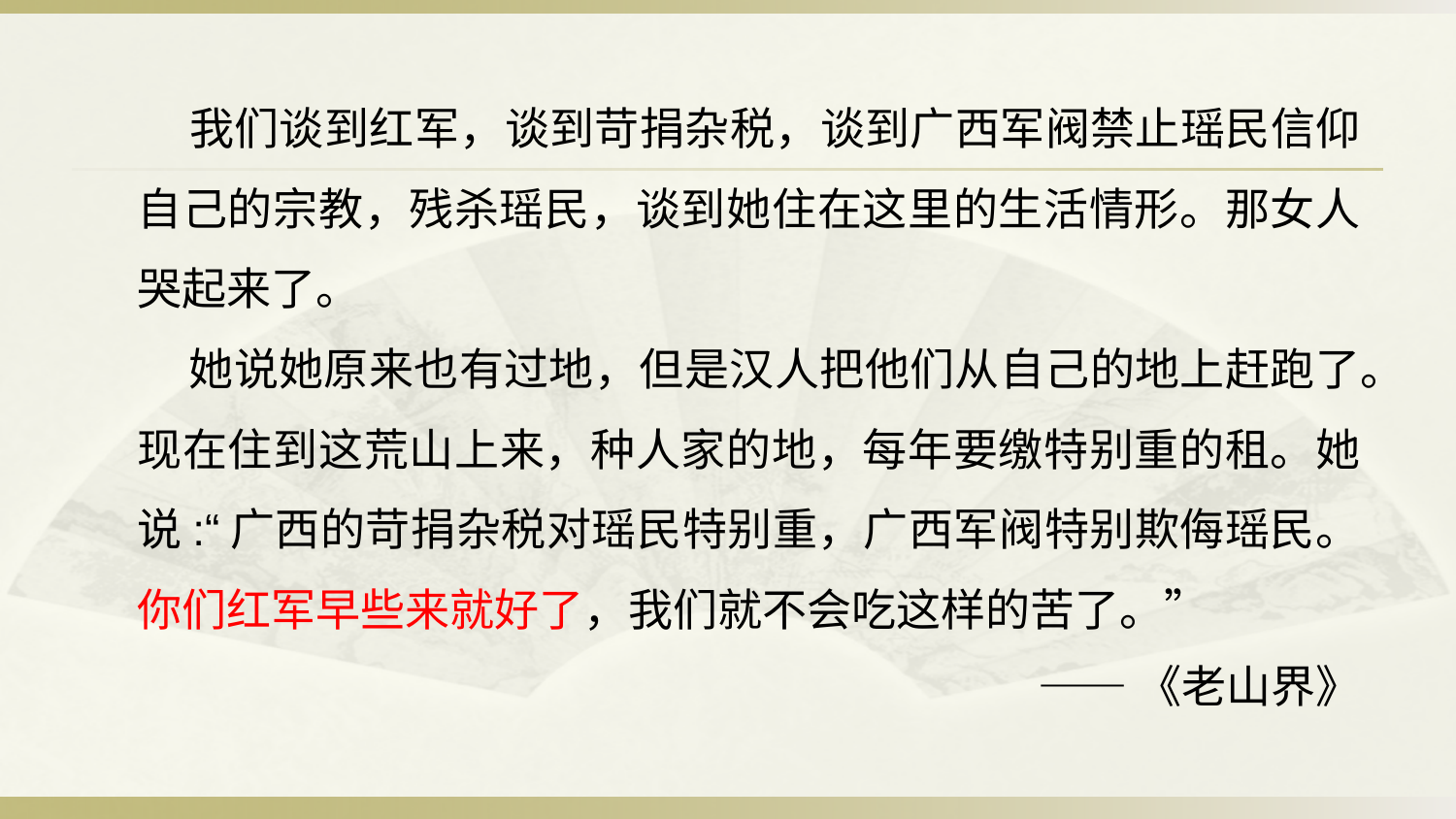

我们谈到红军，谈到苛捐杂税，谈到广西军阀禁止瑶民信仰自己的宗教，残杀瑶民，谈到她住在这里的生活情形。那女人哭起来了。
    她说她原来也有过地，但是汉人把他们从自己的地上赶跑了。现在住到这荒山上来，种人家的地，每年要缴特别重的租。她说:“广西的苛捐杂税对瑶民特别重，广西军阀特别欺侮瑶民。你们红军早些来就好了，我们就不会吃这样的苦了。”
——《老山界》